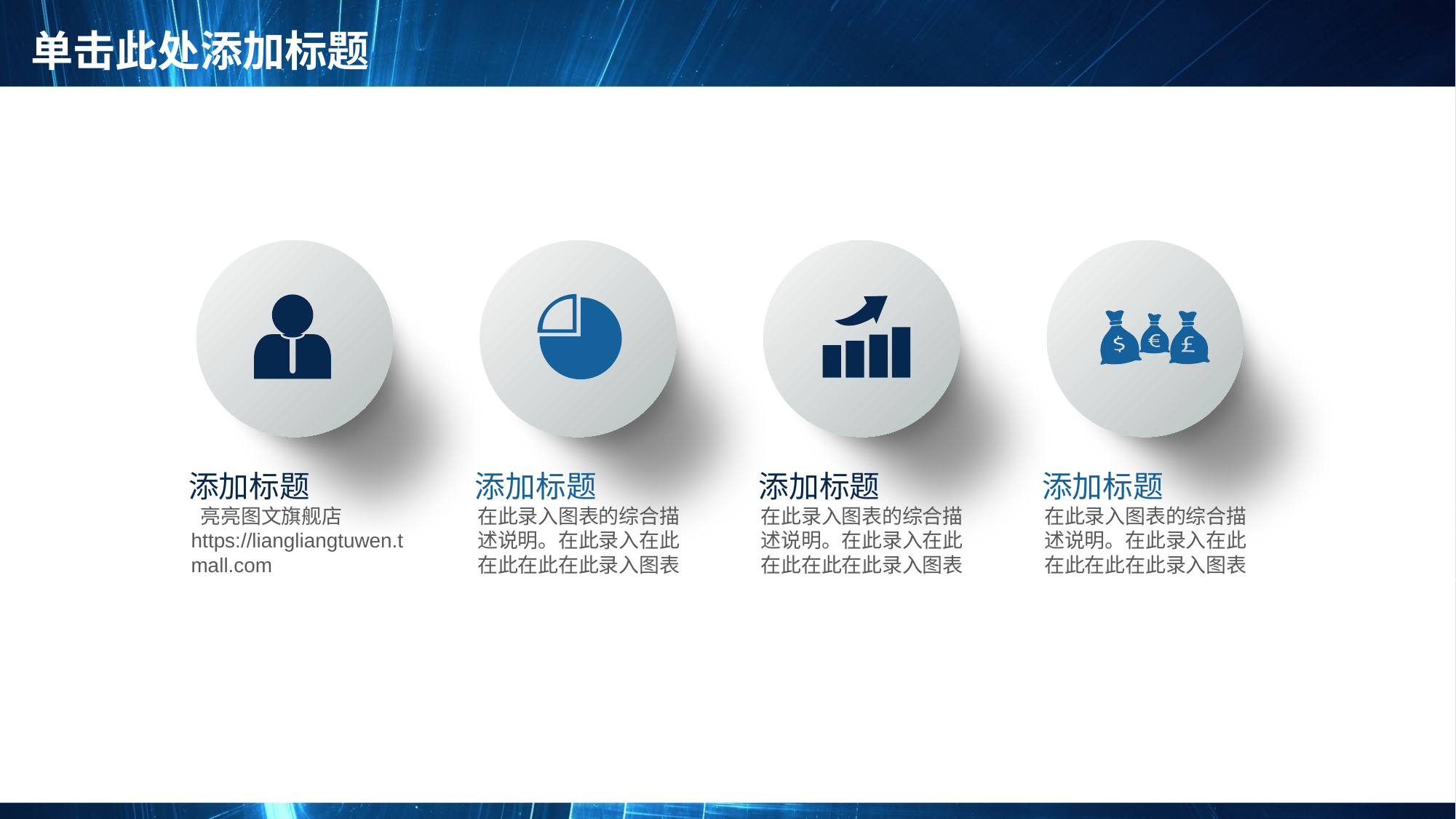

# 单击此处添加标题

添加标题
 亮亮图文旗舰店https://liangliangtuwen.tmall.com
添加标题
在此录入图表的综合描述说明。在此录入在此在此在此在此录入图表
添加标题
在此录入图表的综合描述说明。在此录入在此在此在此在此录入图表
添加标题
在此录入图表的综合描述说明。在此录入在此在此在此在此录入图表